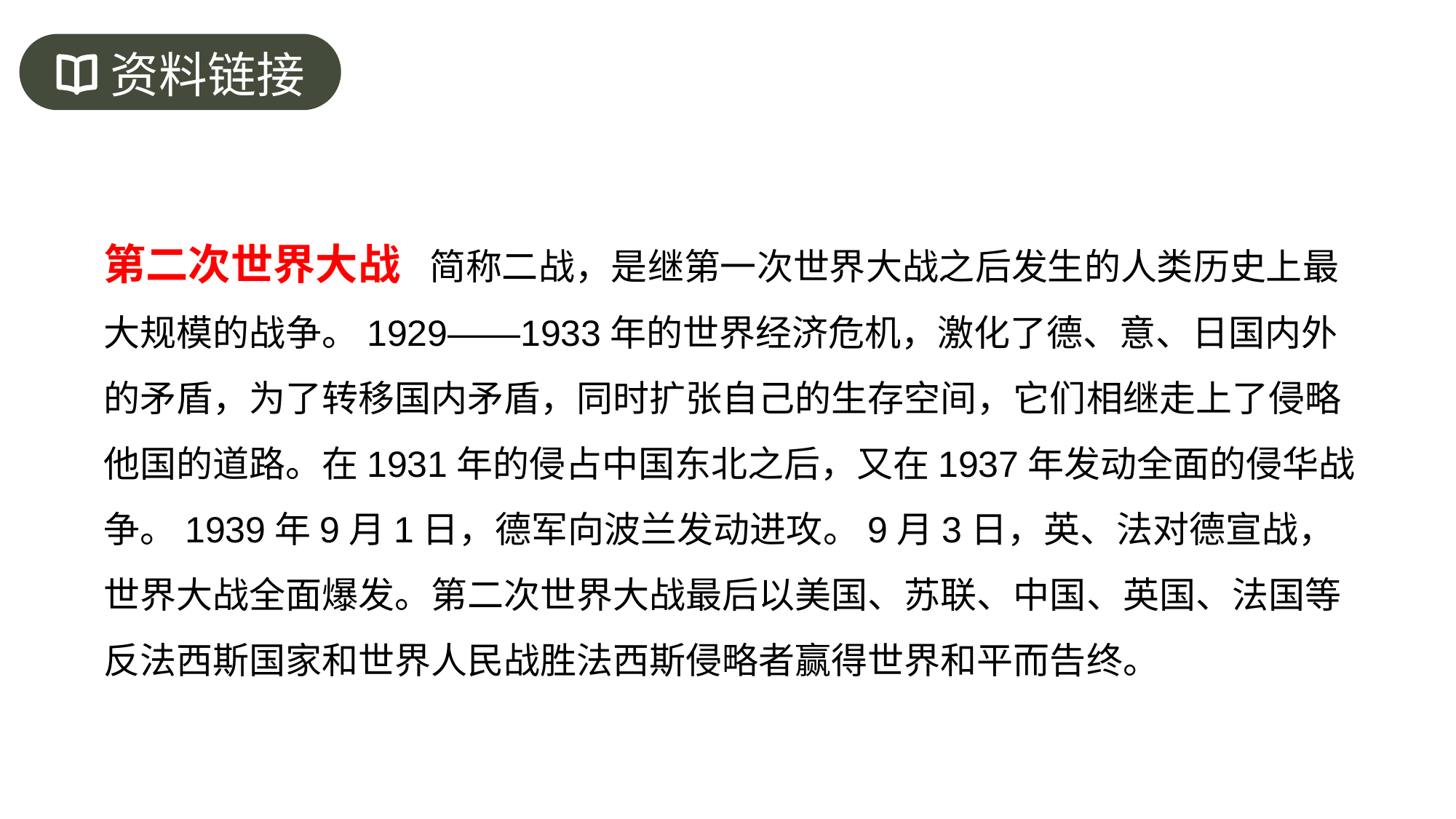

资料链接
第二次世界大战   简称二战，是继第一次世界大战之后发生的人类历史上最大规模的战争。1929——1933年的世界经济危机，激化了德、意、日国内外的矛盾，为了转移国内矛盾，同时扩张自己的生存空间，它们相继走上了侵略他国的道路。在1931年的侵占中国东北之后，又在1937年发动全面的侵华战争。1939年9月1日，德军向波兰发动进攻。9月3日，英、法对德宣战，世界大战全面爆发。第二次世界大战最后以美国、苏联、中国、英国、法国等反法西斯国家和世界人民战胜法西斯侵略者赢得世界和平而告终。